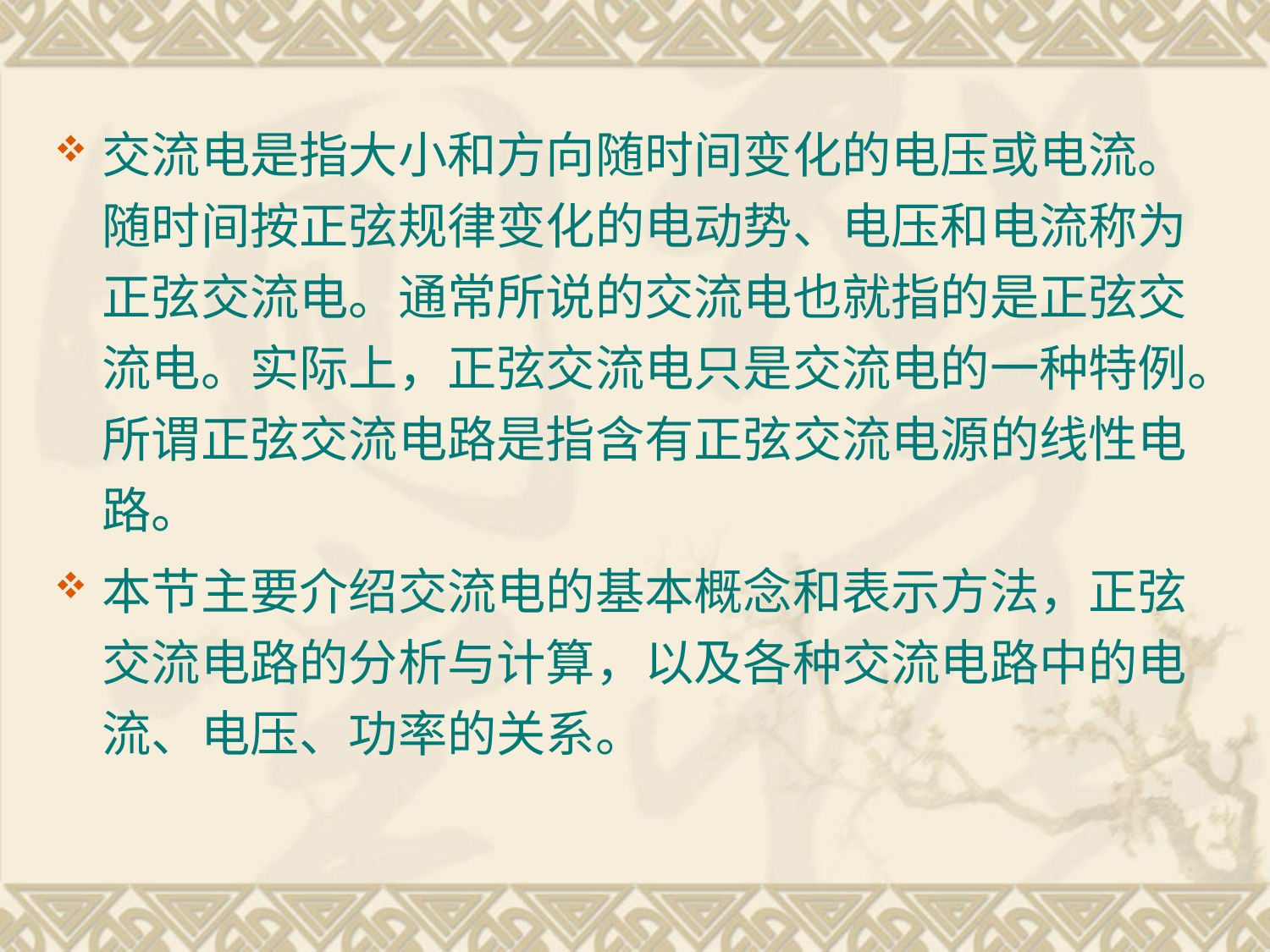

交流电是指大小和方向随时间变化的电压或电流。随时间按正弦规律变化的电动势、电压和电流称为正弦交流电。通常所说的交流电也就指的是正弦交流电。实际上，正弦交流电只是交流电的一种特例。所谓正弦交流电路是指含有正弦交流电源的线性电路。
本节主要介绍交流电的基本概念和表示方法，正弦交流电路的分析与计算，以及各种交流电路中的电流、电压、功率的关系。